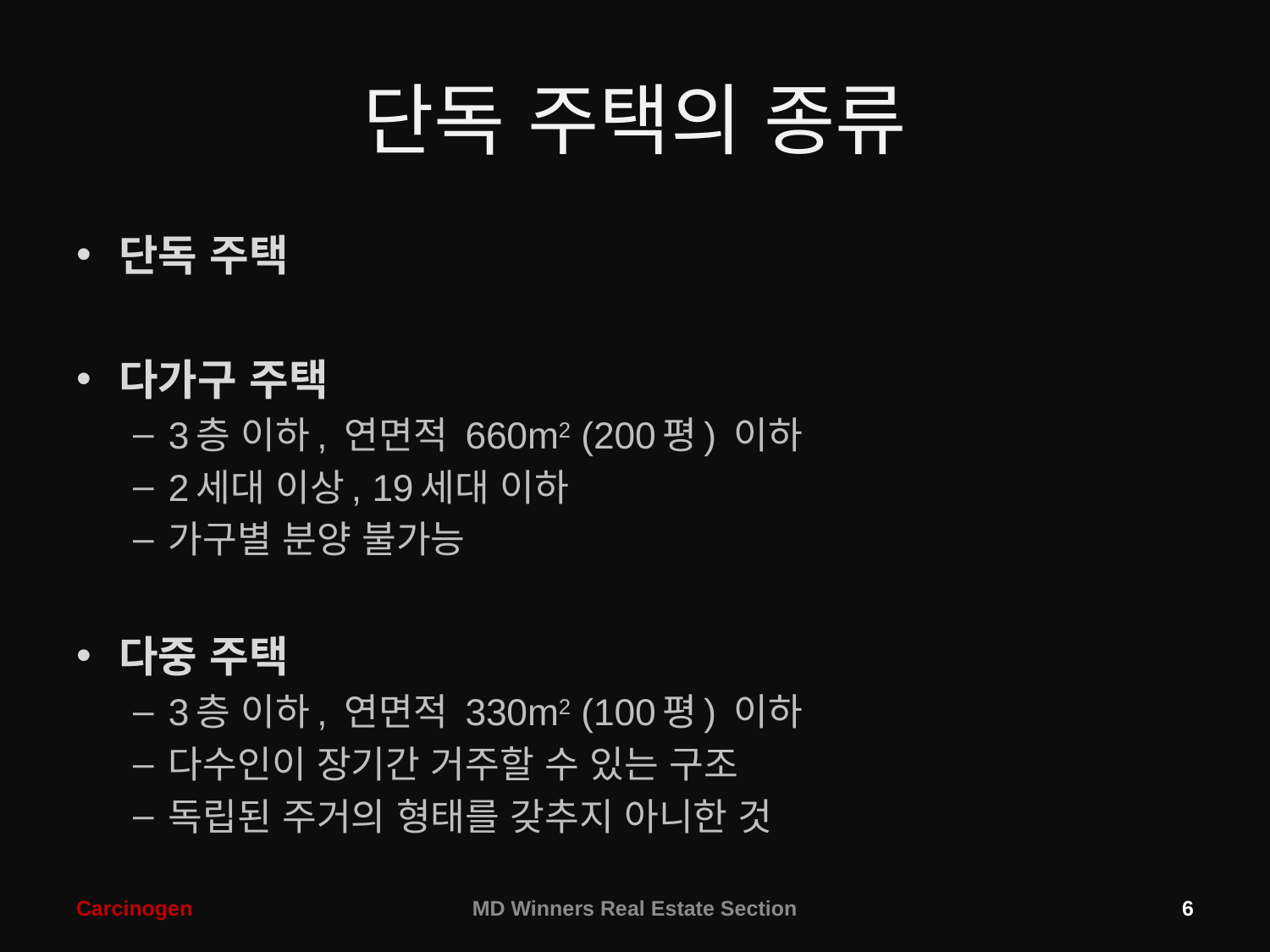

# 단독 주택의 종류
단독 주택

다가구 주택
3층 이하, 연면적 660m2 (200평) 이하
2세대 이상, 19세대 이하
가구별 분양 불가능

다중 주택
3층 이하, 연면적 330m2 (100평) 이하
다수인이 장기간 거주할 수 있는 구조
독립된 주거의 형태를 갖추지 아니한 것
Carcinogen
MD Winners Real Estate Section
6